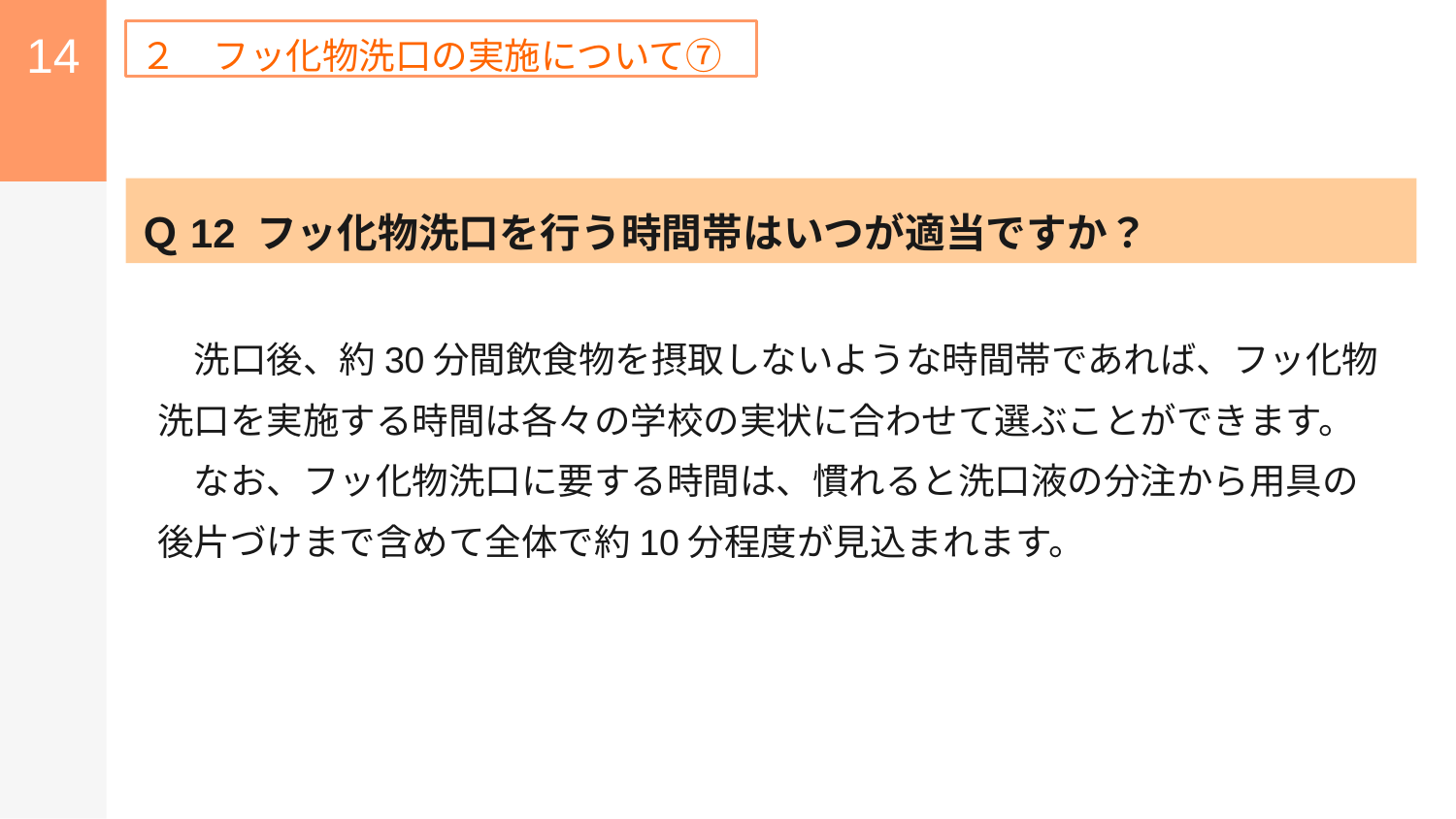

14
２　フッ化物洗口の実施について⑦
Ｑ12 フッ化物洗口を行う時間帯はいつが適当ですか？
　　洗口後、約30分間飲食物を摂取しないような時間帯であれば、フッ化物
　洗口を実施する時間は各々の学校の実状に合わせて選ぶことができます。
　　なお、フッ化物洗口に要する時間は、慣れると洗口液の分注から用具の
　後片づけまで含めて全体で約10分程度が見込まれます。